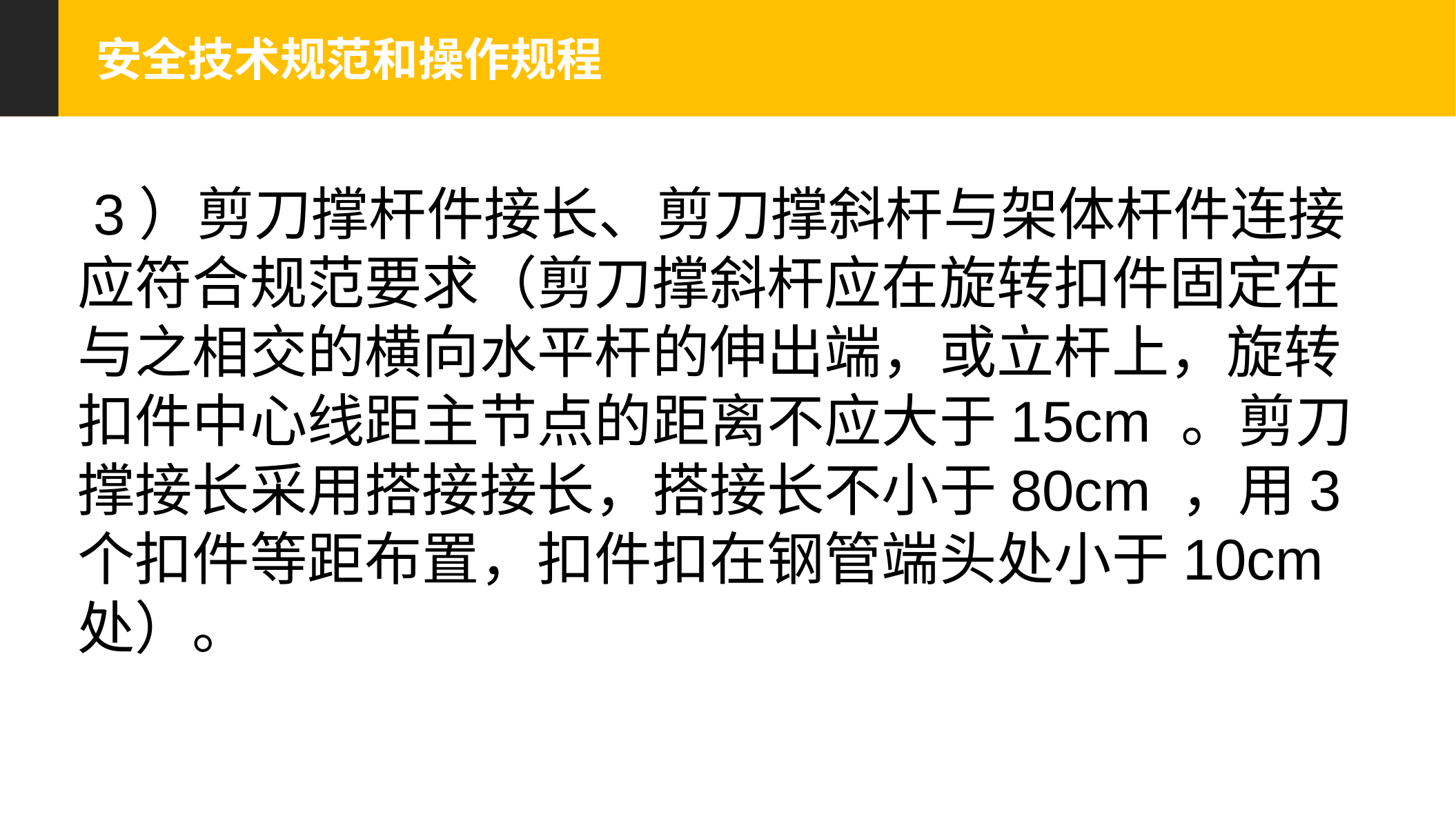

安全技术规范和操作规程
 3）剪刀撑杆件接长、剪刀撑斜杆与架体杆件连接应符合规范要求（剪刀撑斜杆应在旋转扣件固定在与之相交的横向水平杆的伸出端，或立杆上，旋转扣件中心线距主节点的距离不应大于15cm 。剪刀撑接长采用搭接接长，搭接长不小于80cm ，用3个扣件等距布置，扣件扣在钢管端头处小于10cm处）。